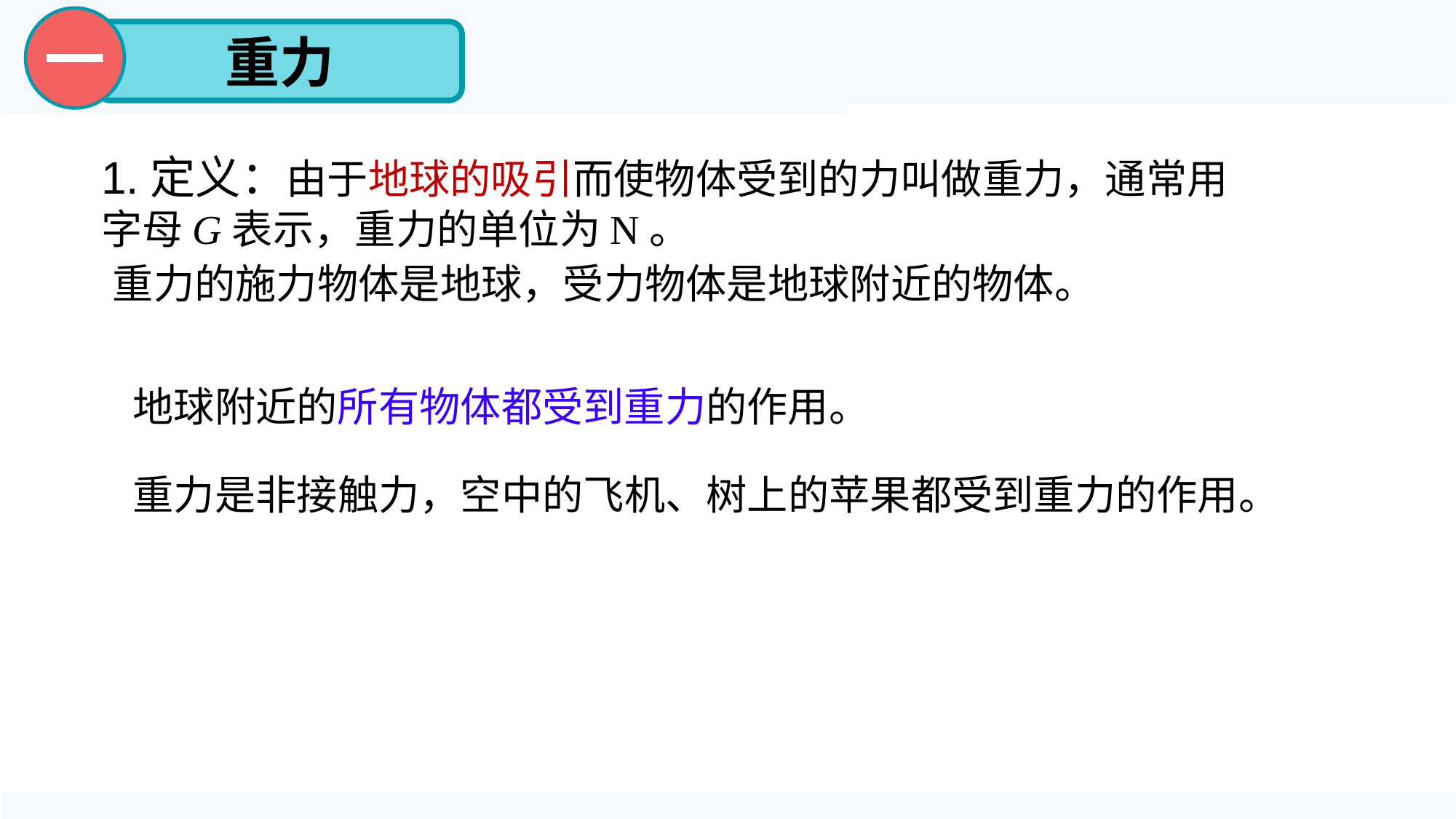

一
重力

1.定义：由于地球的吸引而使物体受到的力叫做重力，通常用字母G表示，重力的单位为N。
重力的施力物体是地球，受力物体是地球附近的物体。
地球附近的所有物体都受到重力的作用。
重力是非接触力，空中的飞机、树上的苹果都受到重力的作用。